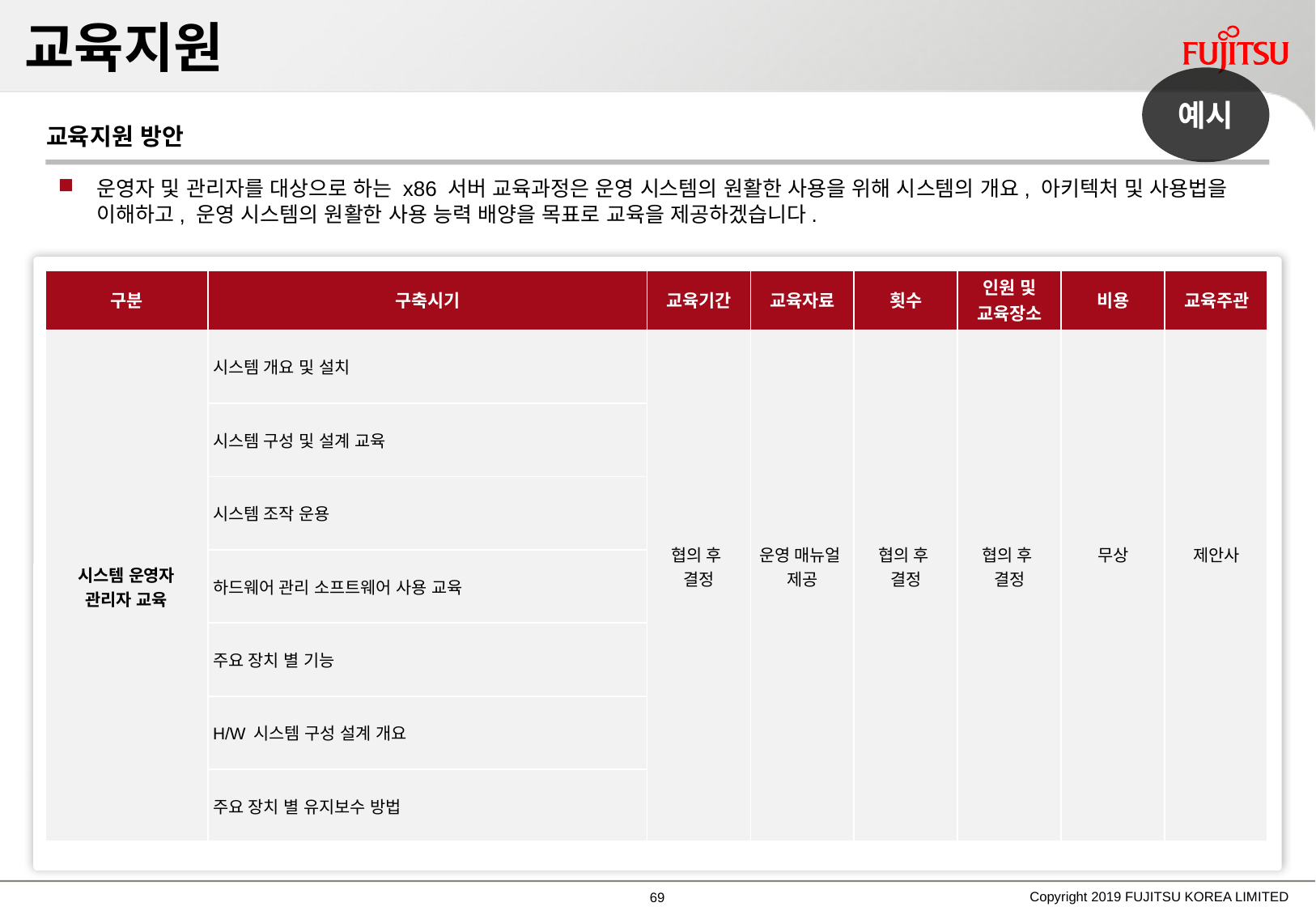

# 교육지원
예시
교육지원 방안
운영자 및 관리자를 대상으로 하는 x86 서버 교육과정은 운영 시스템의 원활한 사용을 위해 시스템의 개요, 아키텍처 및 사용법을 이해하고, 운영 시스템의 원활한 사용 능력 배양을 목표로 교육을 제공하겠습니다.
| 구분 | 구축시기 | 교육기간 | 교육자료 | 횟수 | 인원 및 교육장소 | 비용 | 교육주관 |
| --- | --- | --- | --- | --- | --- | --- | --- |
| 시스템 운영자 관리자 교육 | 시스템 개요 및 설치 | 협의 후 결정 | 운영 매뉴얼 제공 | 협의 후 결정 | 협의 후 결정 | 무상 | 제안사 |
|  | 시스템 구성 및 설계 교육 |  |  |  |  |  |  |
|  | 시스템 조작 운용 |  |  |  |  |  |  |
|  | 하드웨어 관리 소프트웨어 사용 교육 |  |  |  |  |  |  |
|  | 주요 장치 별 기능 |  |  |  |  |  |  |
|  | H/W 시스템 구성 설계 개요 |  |  |  |  |  |  |
|  | 주요 장치 별 유지보수 방법 |  |  |  |  |  |  |
69